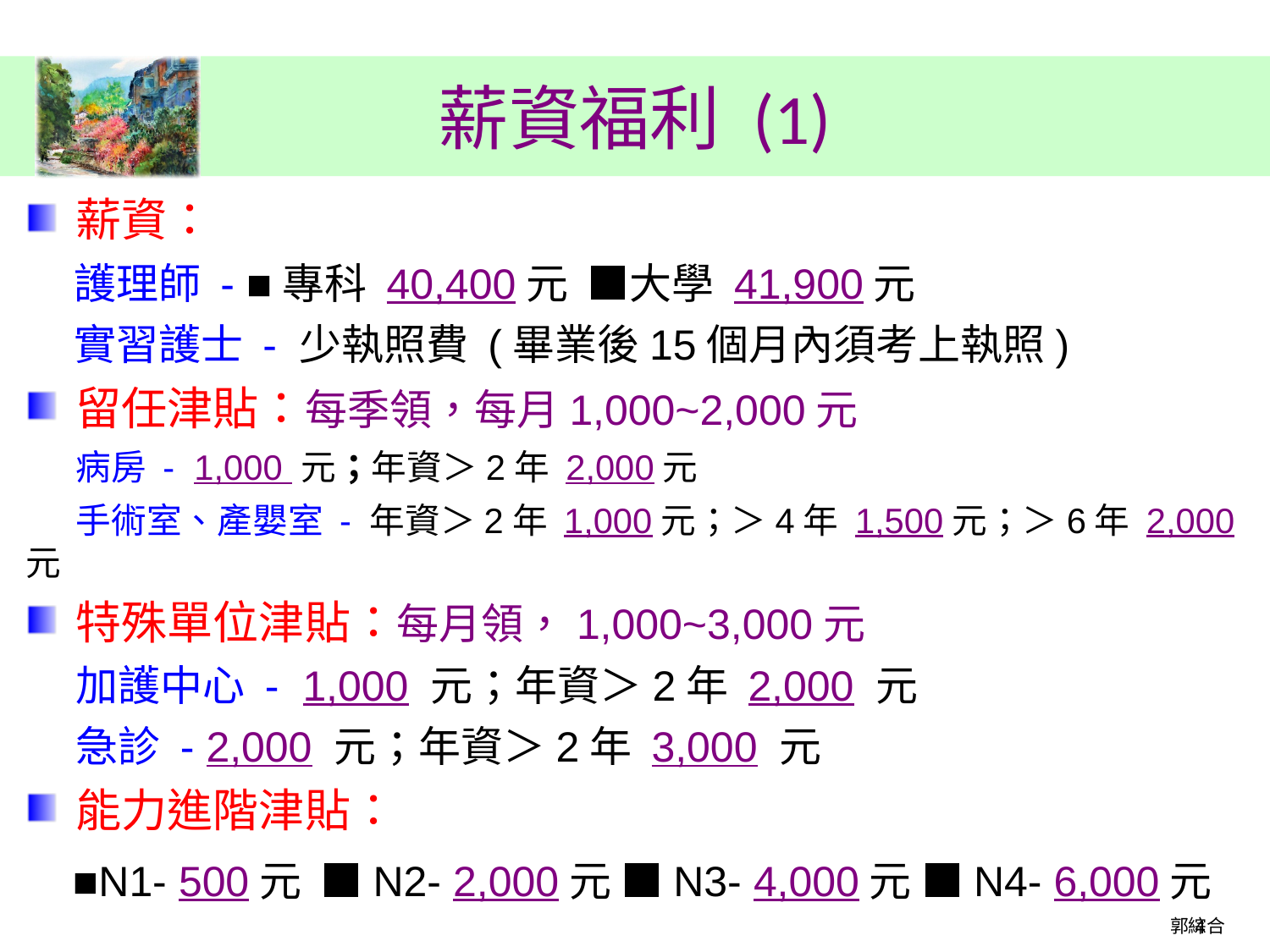

# 薪資福利 (1)
薪資：
    護理師 - ■專科 40,400元  ■大學 41,900元
    實習護士 - 少執照費 (畢業後15個月內須考上執照)
留任津貼：每季領，每月1,000~2,000元
病房 -  1,000 元；年資＞2年 2,000元
手術室、產嬰室 - 年資＞2年 1,000元；＞4年 1,500元；＞6年 2,000元
特殊單位津貼：每月領，1,000~3,000元
加護中心 -  1,000 元；年資＞2年 2,000 元
急診 - 2,000 元；年資＞2年 3,000 元
能力進階津貼：
    ■N1- 500元  ■N2- 2,000元 ■N3- 4,000元 ■N4- 6,000元